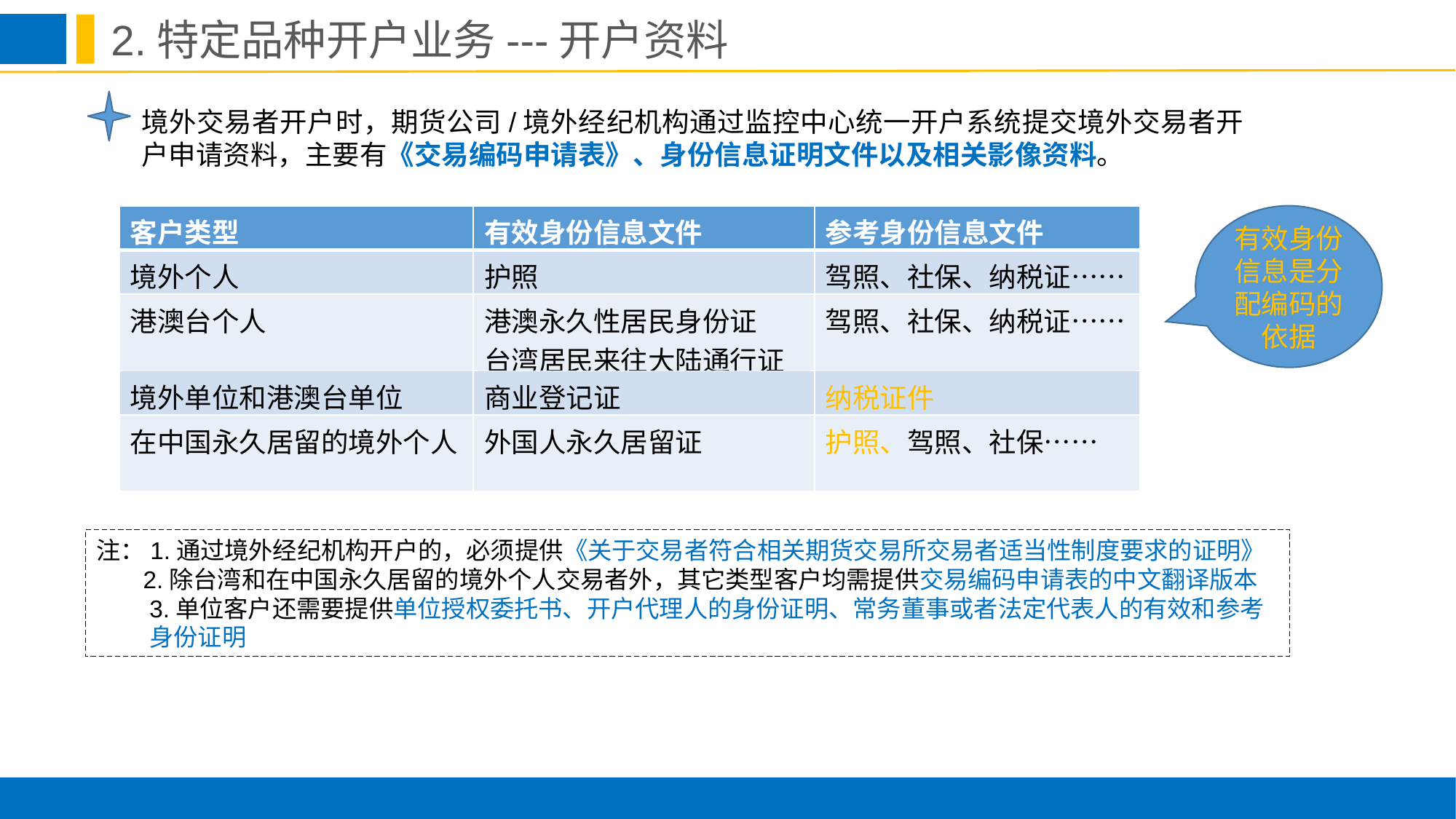

2.特定品种开户业务---开户资料

境外交易者开户时，期货公司/境外经纪机构通过监控中心统一开户系统提交境外交易者开户申请资料，主要有《交易编码申请表》、身份信息证明文件以及相关影像资料。

| 客户类型 | 有效身份信息文件 | 参考身份信息文件 |
| --- | --- | --- |
| 境外个人 | 护照 | 驾照、社保、纳税证…… |
| 港澳台个人 | 港澳永久性居民身份证 台湾居民来往大陆通行证 | 驾照、社保、纳税证…… |
| 境外单位和港澳台单位 | 商业登记证 | 纳税证件 |
| 在中国永久居留的境外个人 | 外国人永久居留证 | 护照、驾照、社保…… |
有效身份信息是分配编码的依据
注：1.通过境外经纪机构开户的，必须提供《关于交易者符合相关期货交易所交易者适当性制度要求的证明》
       2.除台湾和在中国永久居留的境外个人交易者外，其它类型客户均需提供交易编码申请表的中文翻译版本
3.单位客户还需要提供单位授权委托书、开户代理人的身份证明、常务董事或者法定代表人的有效和参考 身份证明